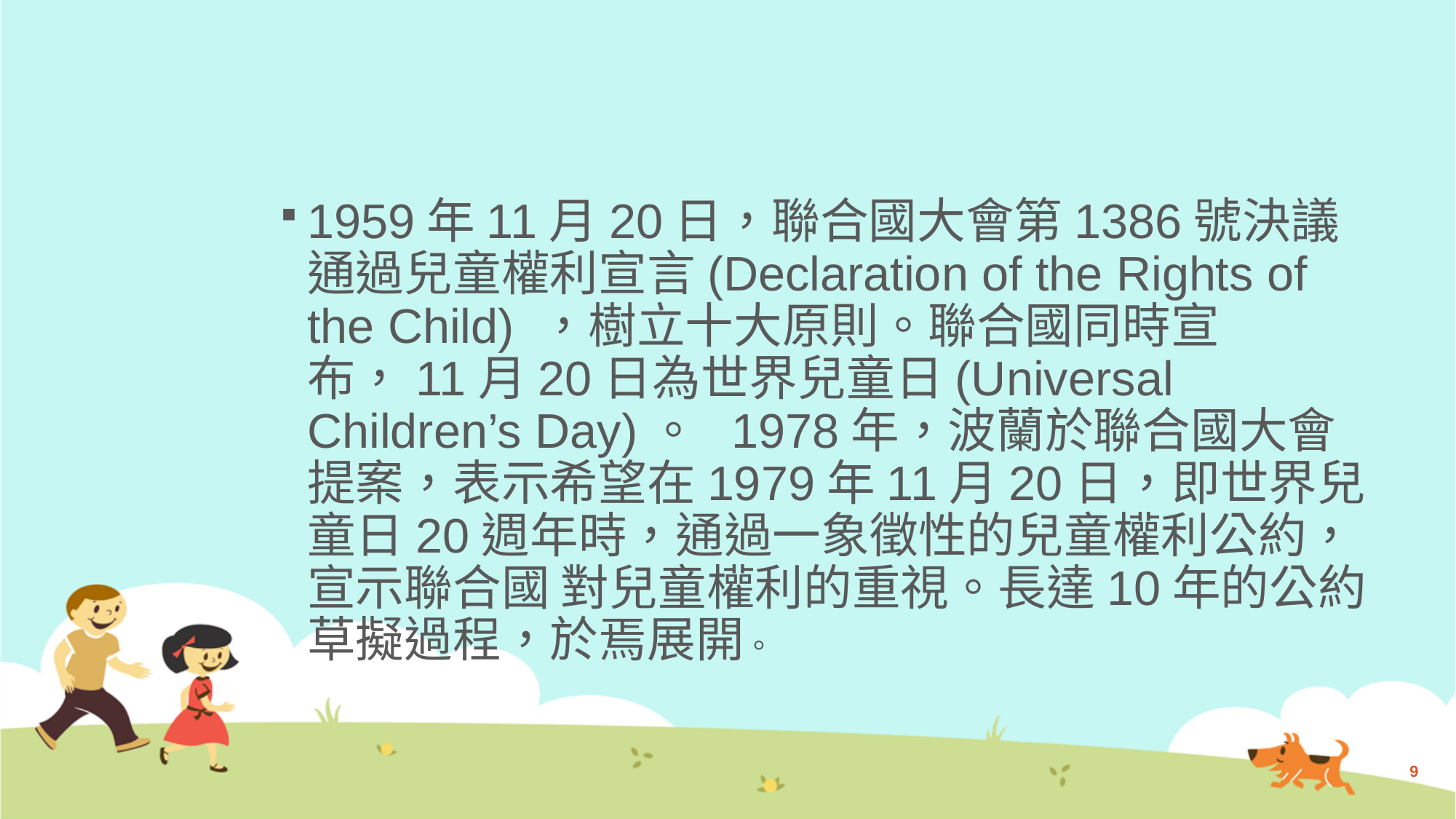

#
1959年11月20日，聯合國大會第1386號決議 通過兒童權利宣言(Declaration of the Rights of the Child) ，樹立十大原則。聯合國同時宣布，11月20日為世界兒童日(Universal Children’s Day)。  1978年，波蘭於聯合國大會提案，表示希望在1979年11月20日，即世界兒童日20週年時，通過一象徵性的兒童權利公約，宣示聯合國 對兒童權利的重視。長達10年的公約草擬過程，於焉展開。
9